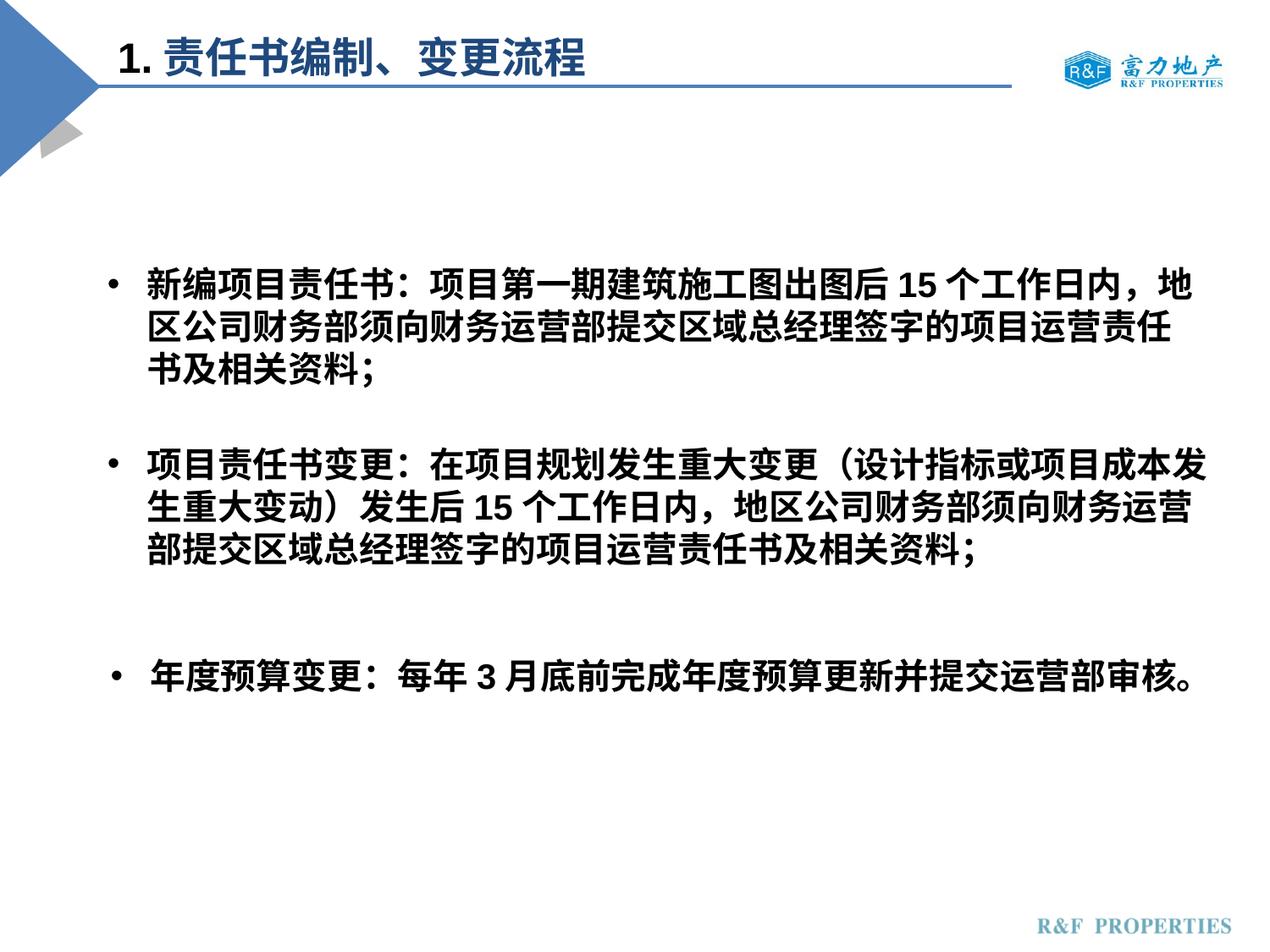

1.责任书编制、变更流程

新编项目责任书：项目第一期建筑施工图出图后15个工作日内，地区公司财务部须向财务运营部提交区域总经理签字的项目运营责任书及相关资料；
项目责任书变更：在项目规划发生重大变更（设计指标或项目成本发生重大变动）发生后15个工作日内，地区公司财务部须向财务运营部提交区域总经理签字的项目运营责任书及相关资料；

年度预算变更：每年3月底前完成年度预算更新并提交运营部审核。